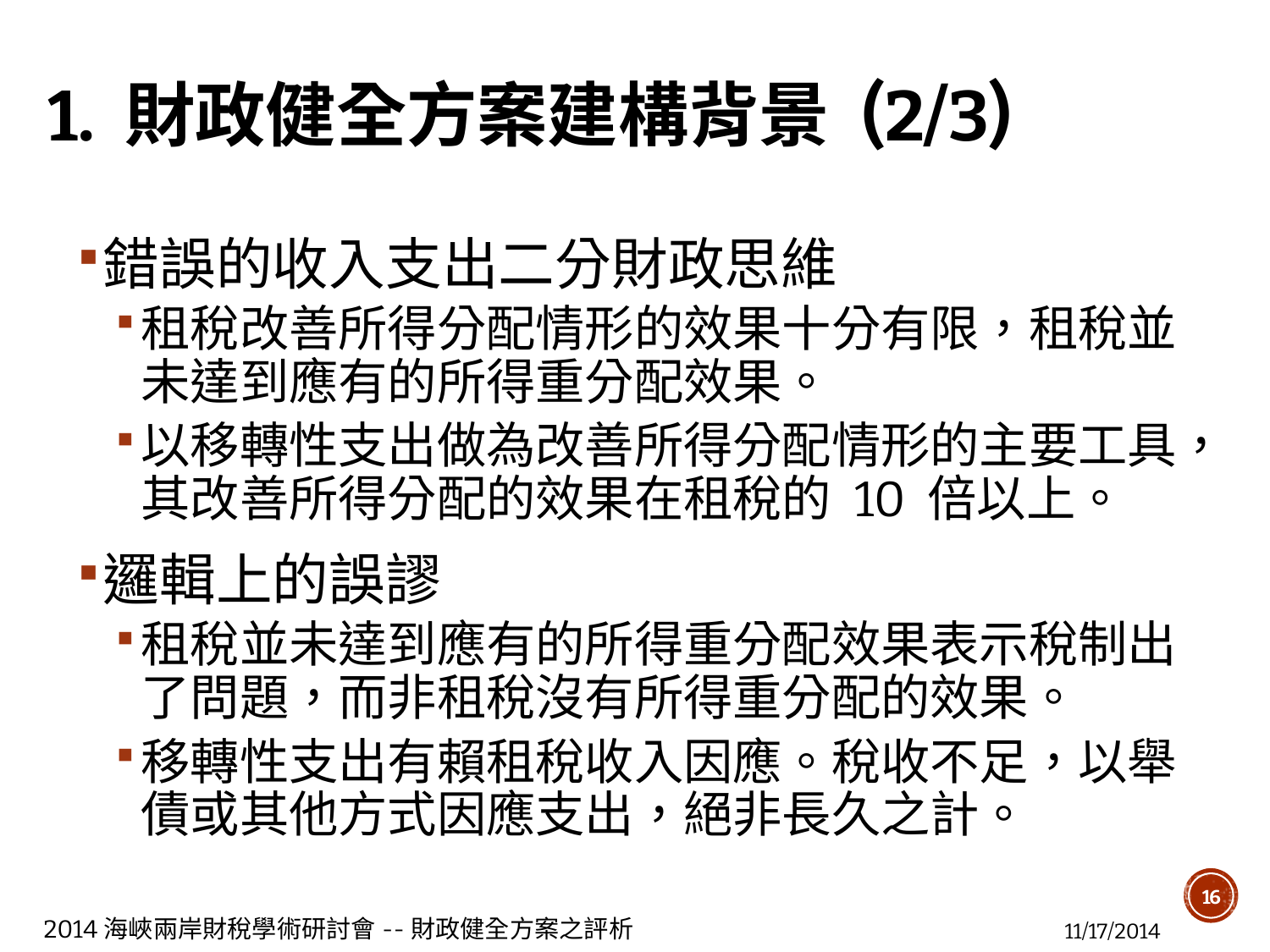

# 1. 財政健全方案建構背景 (2/3)
錯誤的收入支出二分財政思維
租稅改善所得分配情形的效果十分有限，租稅並未達到應有的所得重分配效果。
以移轉性支出做為改善所得分配情形的主要工具，其改善所得分配的效果在租稅的 10 倍以上。
邏輯上的誤謬
租稅並未達到應有的所得重分配效果表示稅制出了問題，而非租稅沒有所得重分配的效果。
移轉性支出有賴租稅收入因應。稅收不足，以舉債或其他方式因應支出，絕非長久之計。

16
2014海峽兩岸財稅學術研討會--財政健全方案之評析
11/17/2014